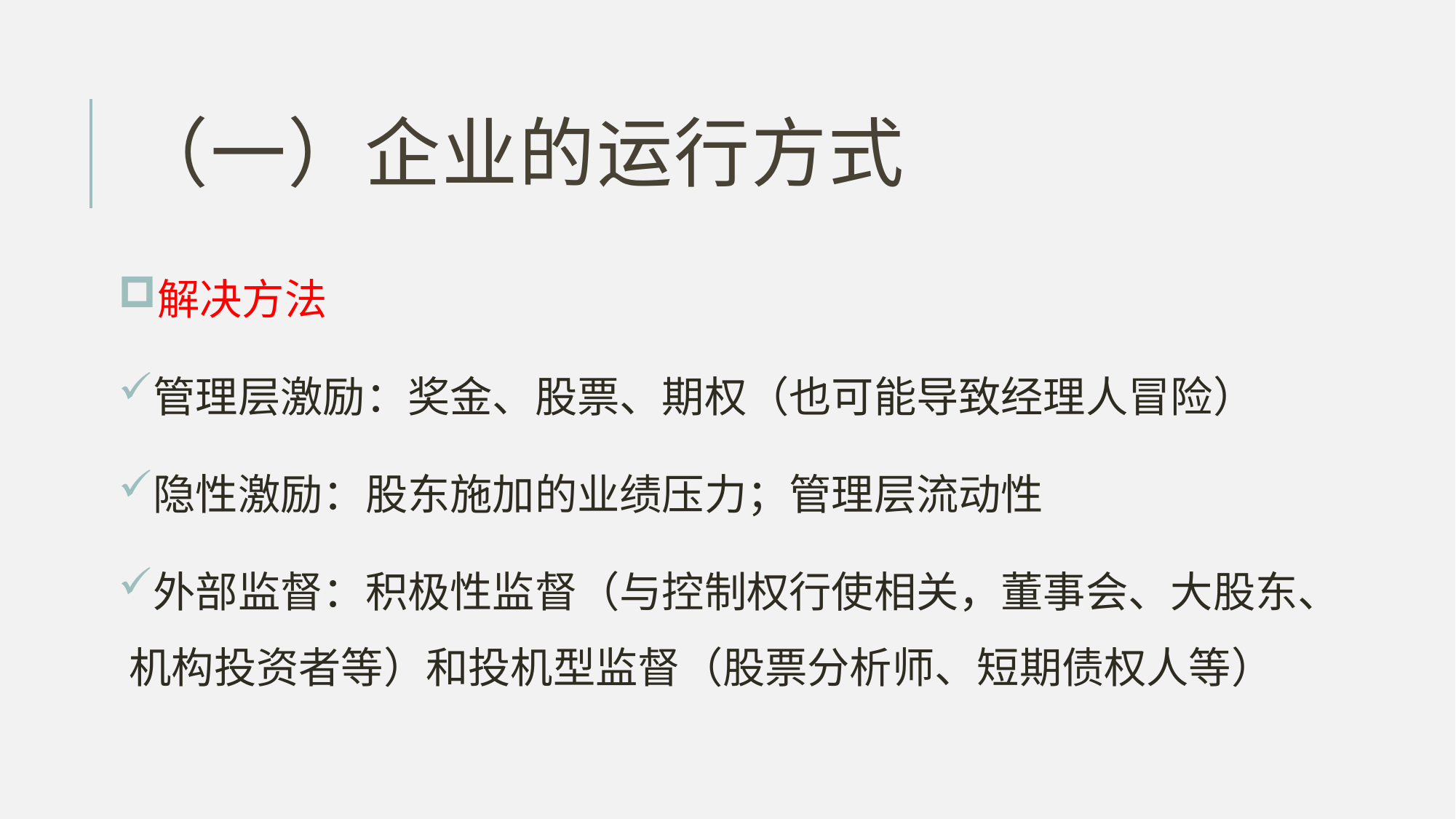

# （一）企业的运行方式
解决方法
管理层激励：奖金、股票、期权（也可能导致经理人冒险）
隐性激励：股东施加的业绩压力；管理层流动性
外部监督：积极性监督（与控制权行使相关，董事会、大股东、机构投资者等）和投机型监督（股票分析师、短期债权人等）